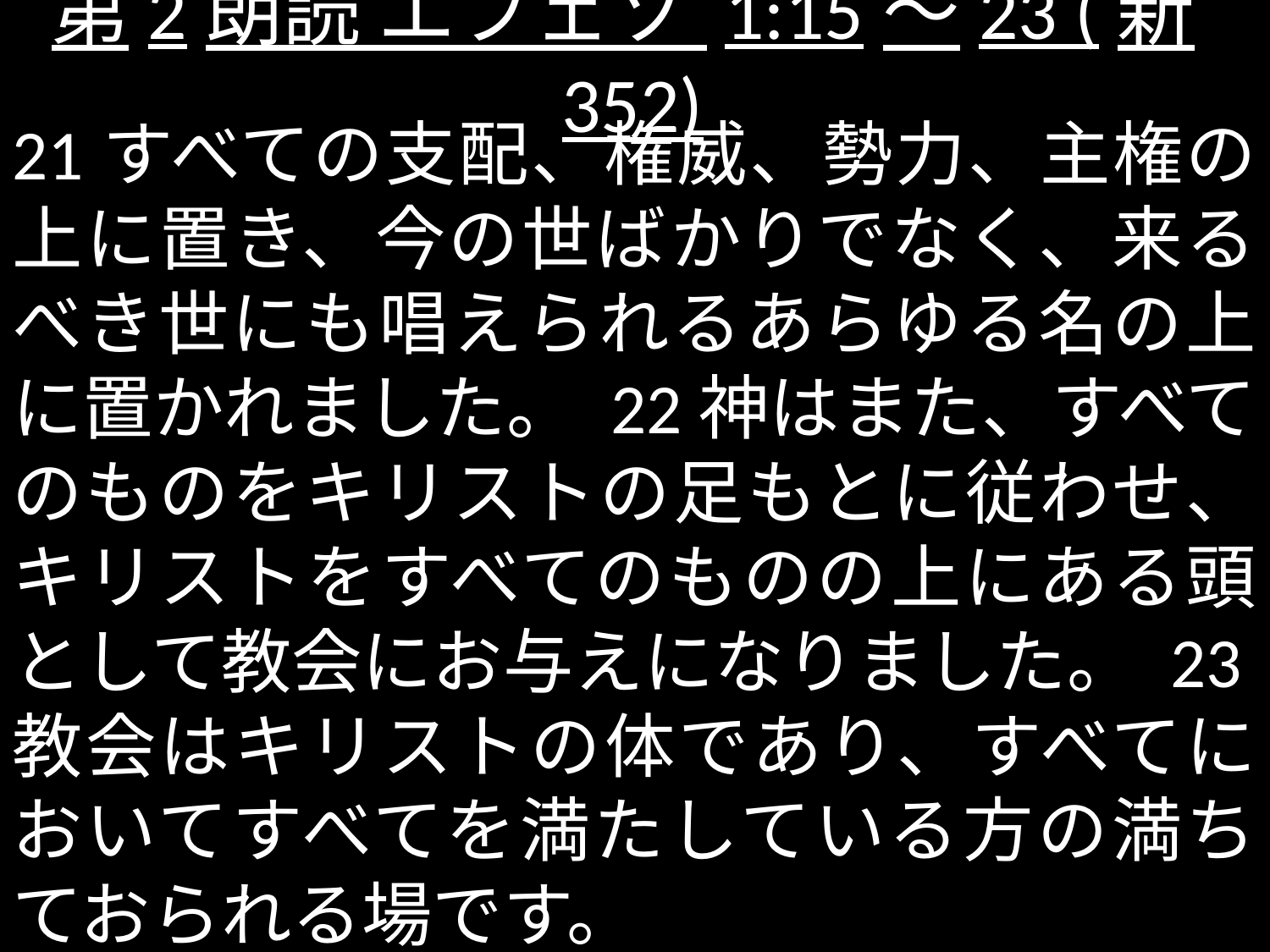

# 第2朗読 エフェソ 1:15～23 (新352)
21すべての支配、権威、勢力、主権の上に置き、今の世ばかりでなく、来るべき世にも唱えられるあらゆる名の上に置かれました。 22神はまた、すべてのものをキリストの足もとに従わせ、キリストをすべてのものの上にある頭として教会にお与えになりました。 23教会はキリストの体であり、すべてにおいてすべてを満たしている方の満ちておられる場です。